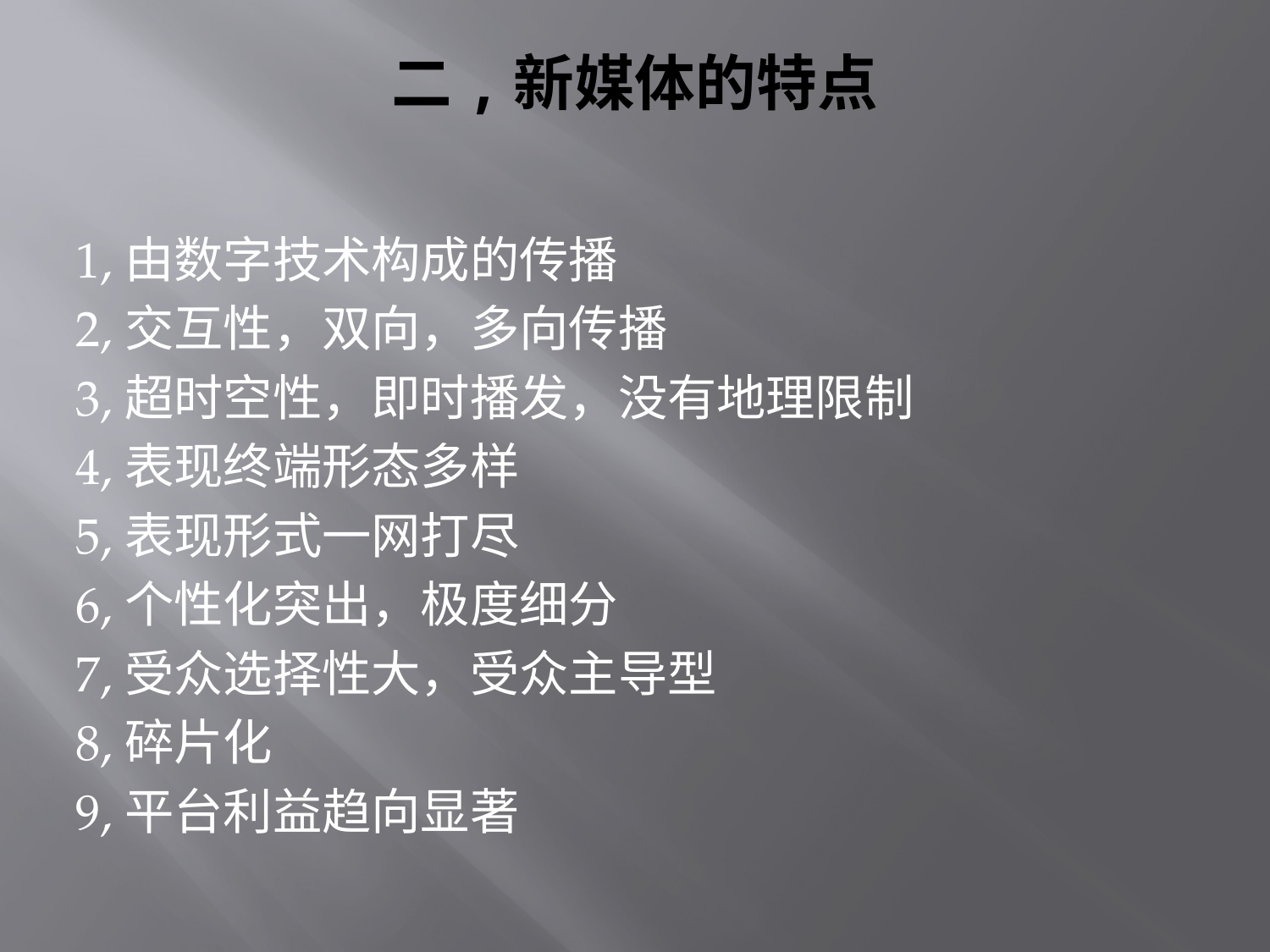

# 二,新媒体的特点
1,由数字技术构成的传播
2,交互性，双向，多向传播
3,超时空性，即时播发，没有地理限制
4,表现终端形态多样
5,表现形式一网打尽
6,个性化突出，极度细分
7,受众选择性大，受众主导型
8,碎片化
9,平台利益趋向显著